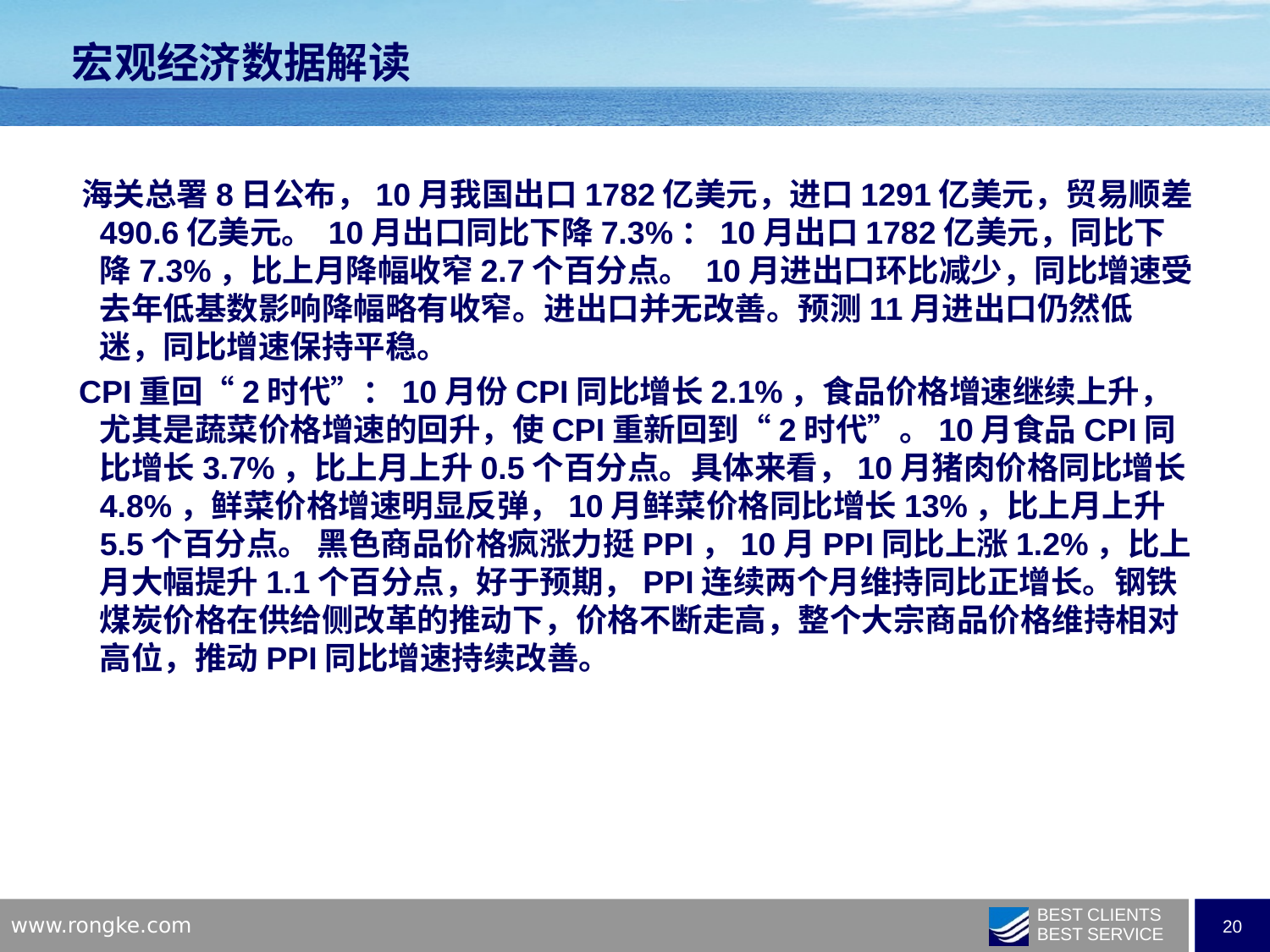

宏观经济数据解读
   海关总署8日公布，10月我国出口1782亿美元，进口1291亿美元，贸易顺差490.6亿美元。 10月出口同比下降7.3%：10月出口1782亿美元，同比下降7.3%，比上月降幅收窄2.7个百分点。 10月进出口环比减少，同比增速受去年低基数影响降幅略有收窄。进出口并无改善。预测11月进出口仍然低迷，同比增速保持平稳。
   CPI重回“2时代”：10月份CPI同比增长2.1%，食品价格增速继续上升，尤其是蔬菜价格增速的回升，使CPI重新回到“2时代”。10月食品CPI同比增长3.7%，比上月上升0.5个百分点。具体来看，10月猪肉价格同比增长4.8%，鲜菜价格增速明显反弹，10月鲜菜价格同比增长13%，比上月上升5.5个百分点。 黑色商品价格疯涨力挺PPI，10月PPI同比上涨1.2%，比上月大幅提升1.1个百分点，好于预期，PPI连续两个月维持同比正增长。钢铁煤炭价格在供给侧改革的推动下，价格不断走高，整个大宗商品价格维持相对高位，推动PPI同比增速持续改善。